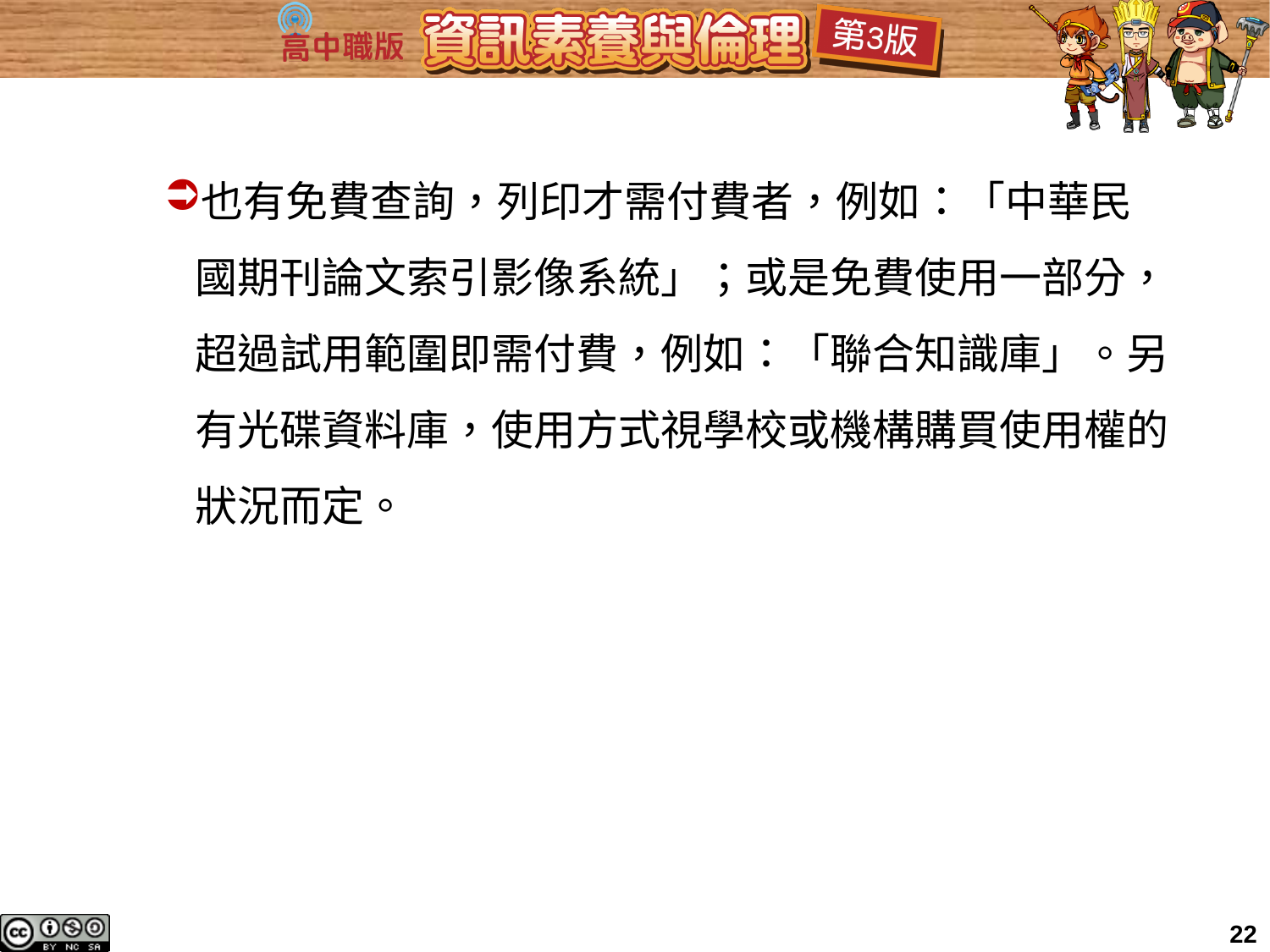

也有免費查詢，列印才需付費者，例如：「中華民國期刊論文索引影像系統」；或是免費使用一部分，超過試用範圍即需付費，例如：「聯合知識庫」。另有光碟資料庫，使用方式視學校或機構購買使用權的狀況而定。

22